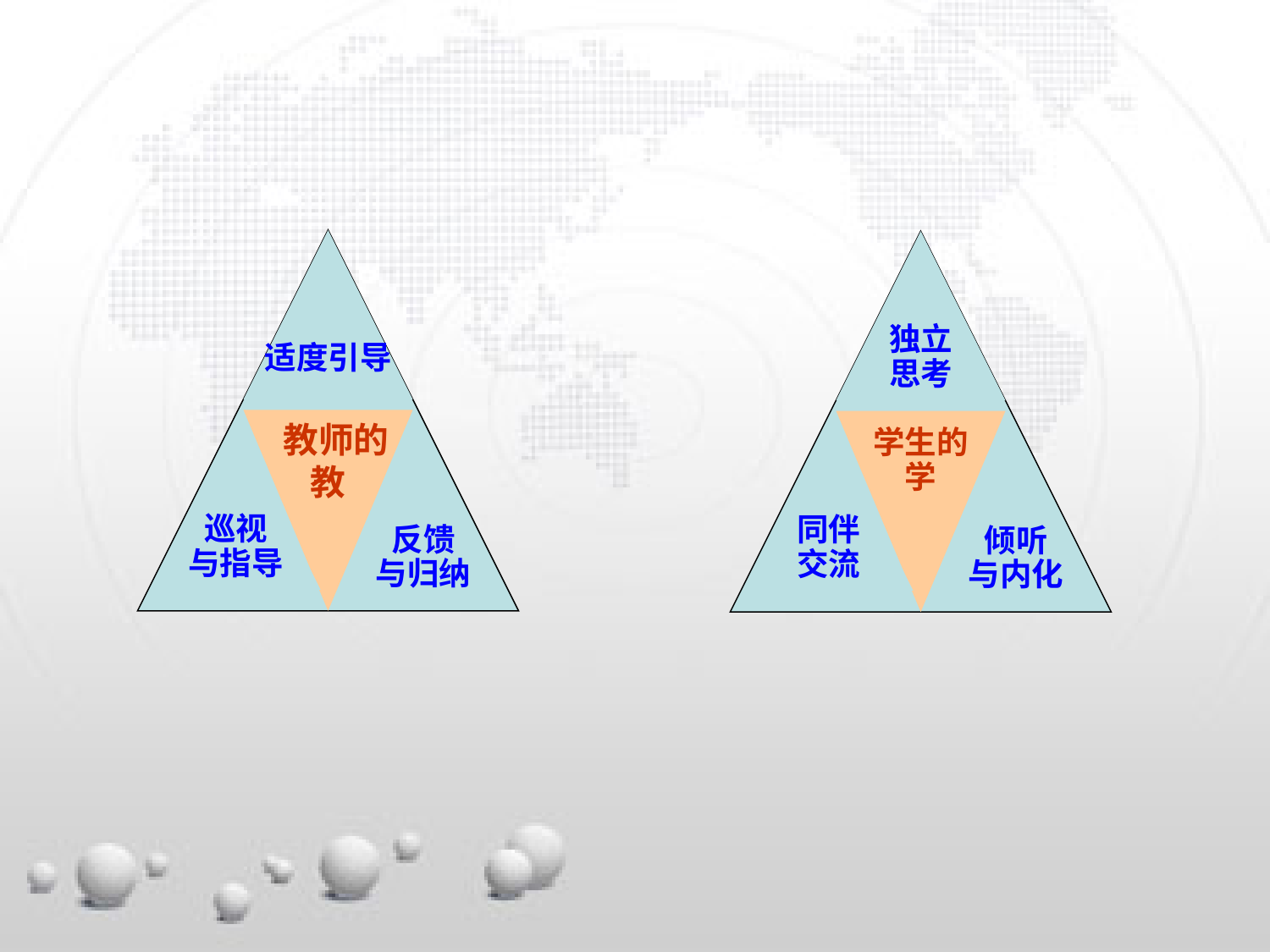

适度引导

独立
思考
 教师的
教
学生的
学
巡视
与指导
同伴
交流
反馈
与归纳
倾听
与内化